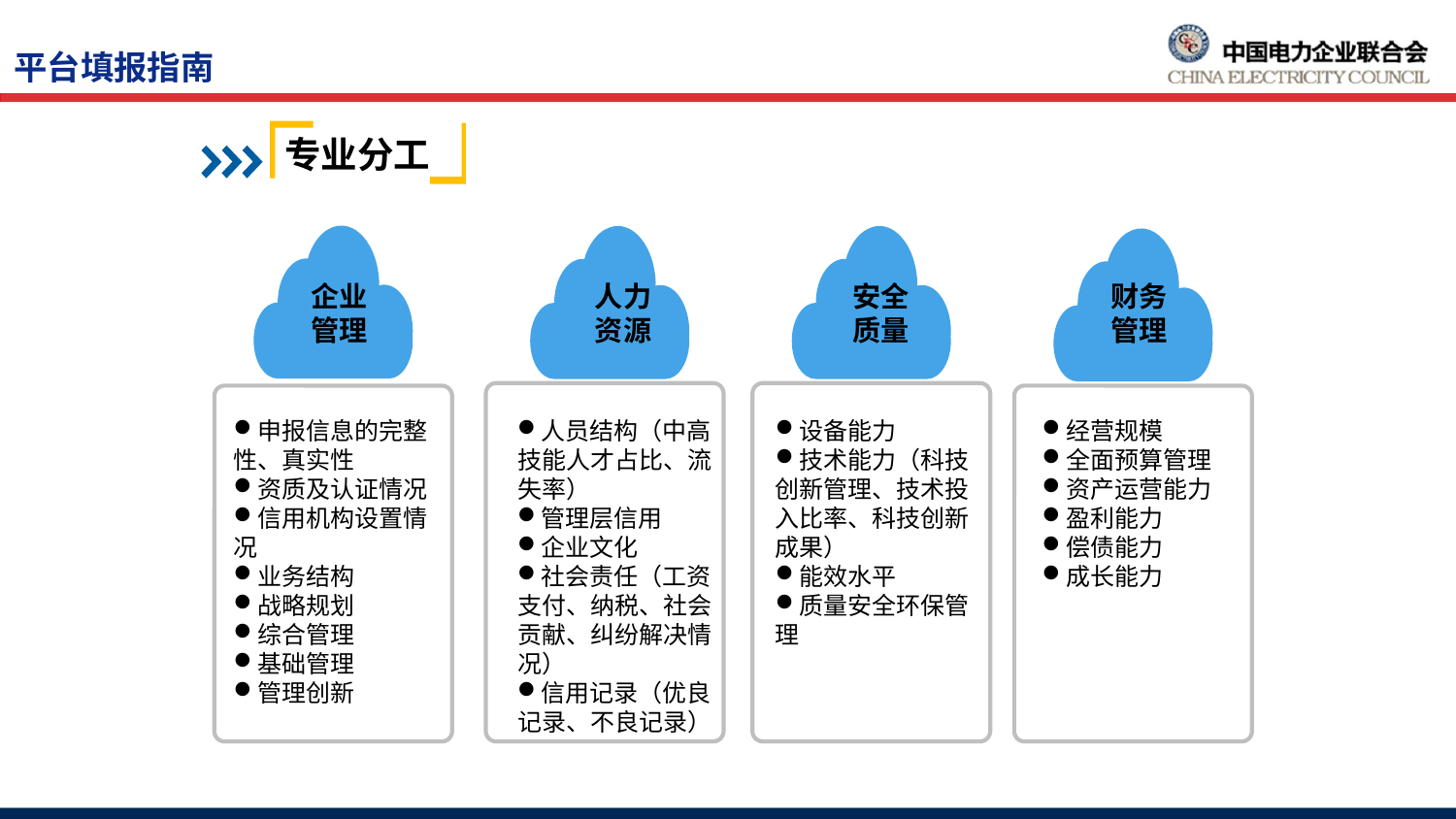

平台填报指南

专业分工

企业
管理
人力资源
安全质量
财务管理

申报信息的完整性、真实性
资质及认证情况
信用机构设置情况
业务结构
战略规划
综合管理
基础管理
管理创新
人员结构（中高技能人才占比、流失率）
管理层信用
企业文化
社会责任（工资支付、纳税、社会贡献、纠纷解决情况）
信用记录（优良记录、不良记录）
设备能力
技术能力（科技创新管理、技术投入比率、科技创新成果）
能效水平
质量安全环保管理
经营规模
全面预算管理
资产运营能力
盈利能力
偿债能力
成长能力